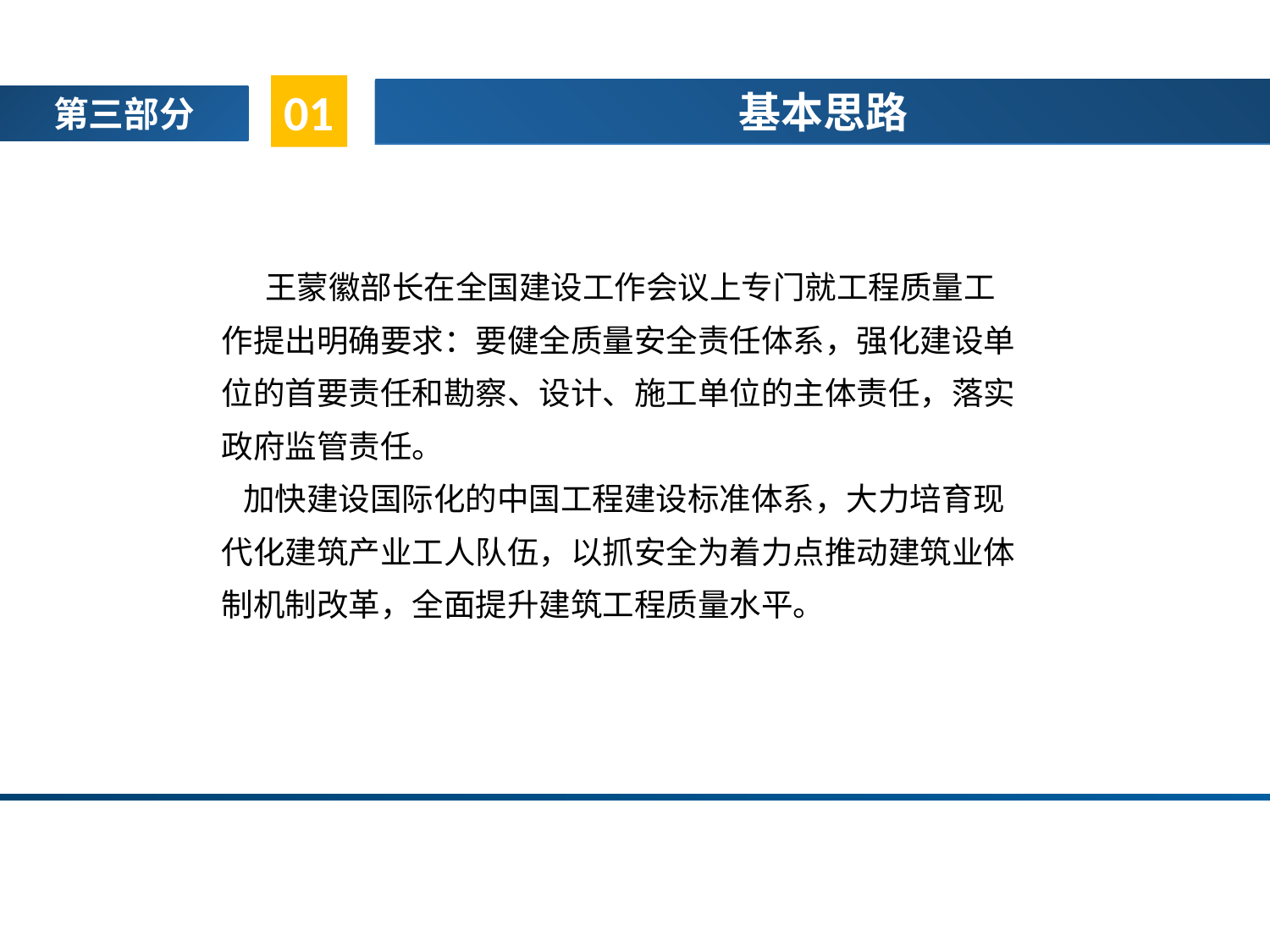

01
基本思路

第三部分
     王蒙徽部长在全国建设工作会议上专门就工程质量工作提出明确要求：要健全质量安全责任体系，强化建设单位的首要责任和勘察、设计、施工单位的主体责任，落实政府监管责任。
  加快建设国际化的中国工程建设标准体系，大力培育现代化建筑产业工人队伍，以抓安全为着力点推动建筑业体制机制改革，全面提升建筑工程质量水平。